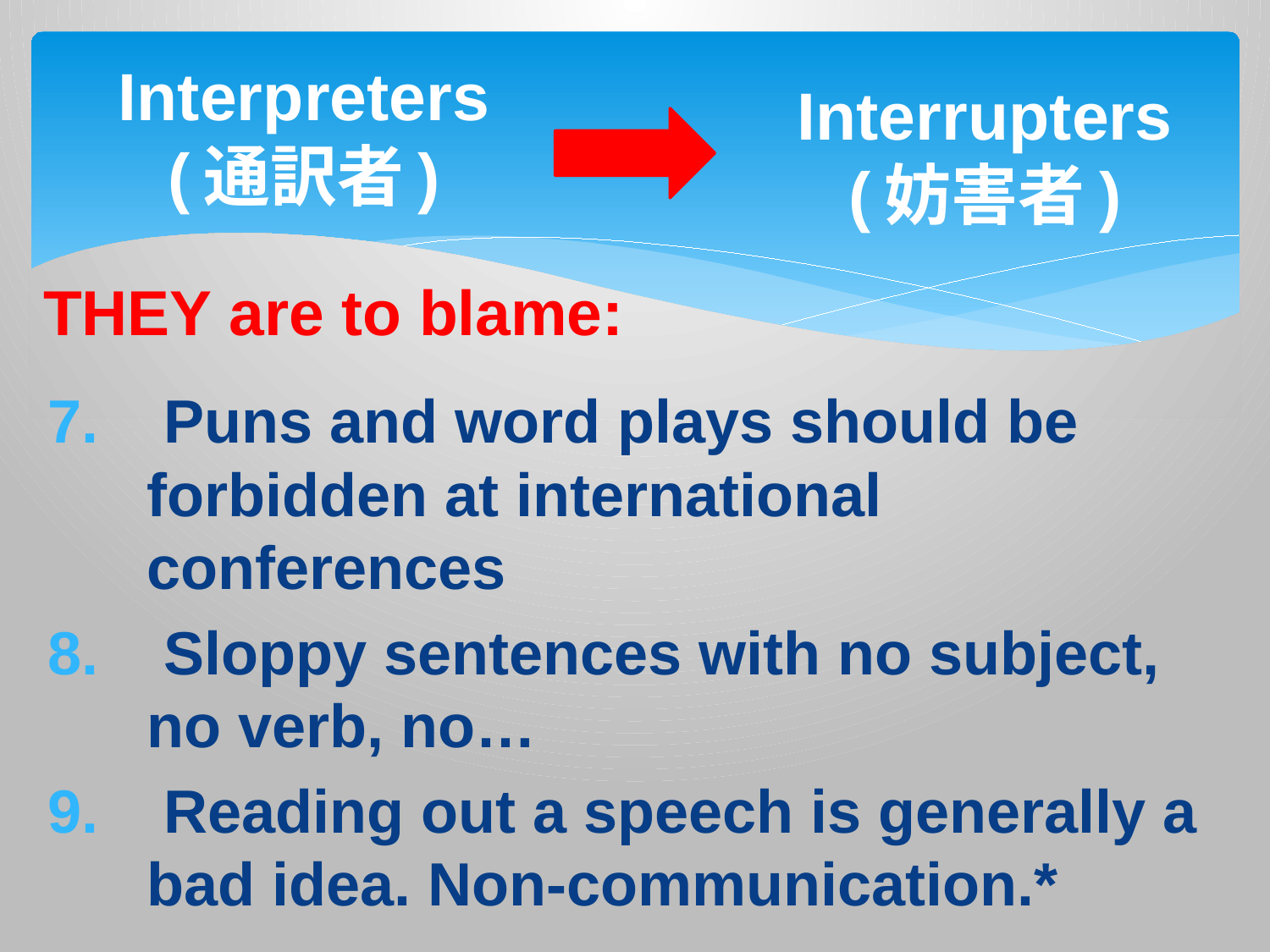

# Interpreters (通訳者)
Interrupters(妨害者)

THEY are to blame:

 Puns and word plays should be forbidden at international conferences
 Sloppy sentences with no subject, no verb, no…
 Reading out a speech is generally a bad idea. Non-communication.*